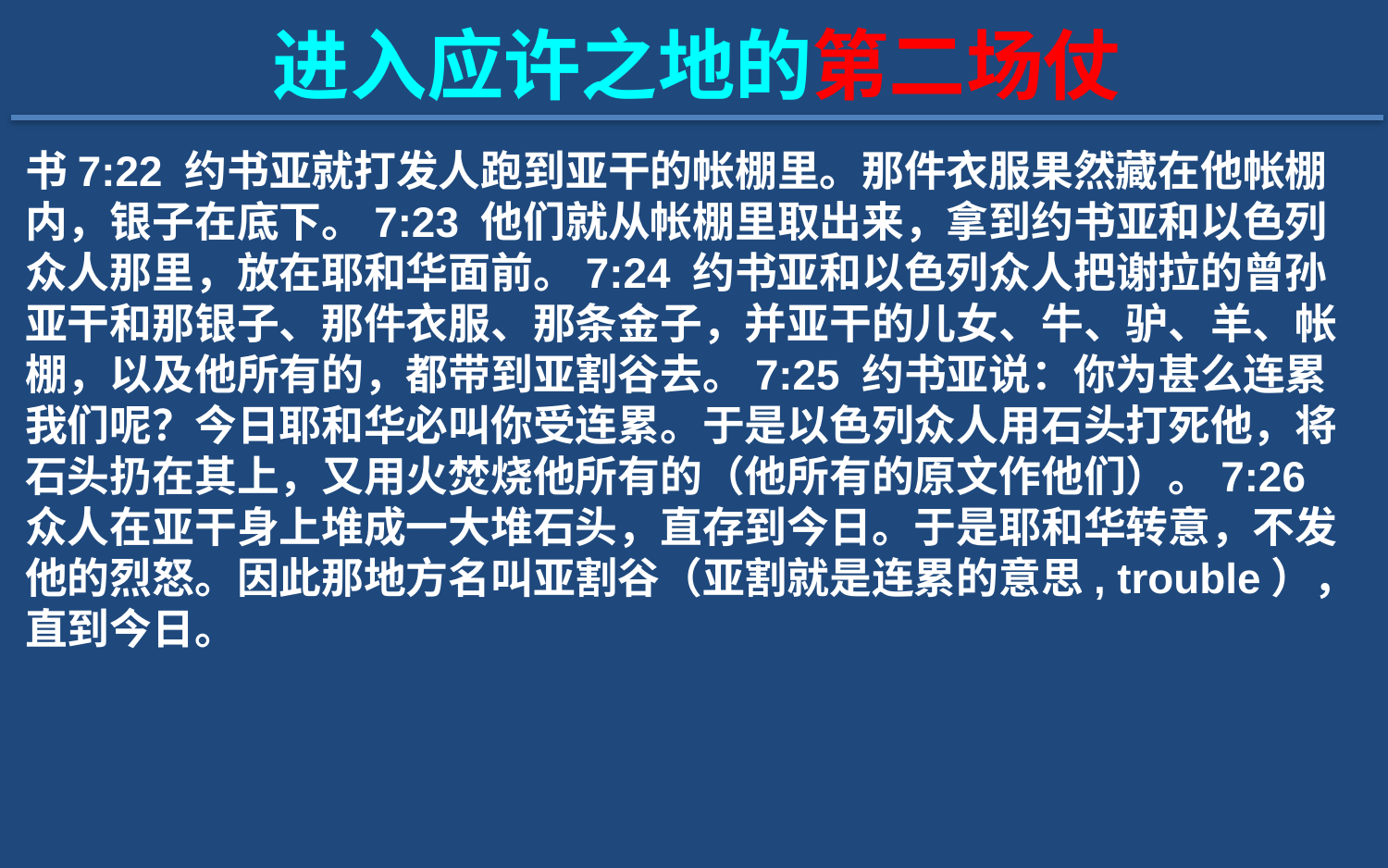

进入应许之地的第二场仗
书7:22 约书亚就打发人跑到亚干的帐棚里。那件衣服果然藏在他帐棚内，银子在底下。7:23 他们就从帐棚里取出来，拿到约书亚和以色列众人那里，放在耶和华面前。7:24 约书亚和以色列众人把谢拉的曾孙亚干和那银子、那件衣服、那条金子，并亚干的儿女、牛、驴、羊、帐棚，以及他所有的，都带到亚割谷去。7:25 约书亚说：你为甚么连累我们呢？今日耶和华必叫你受连累。于是以色列众人用石头打死他，将石头扔在其上，又用火焚烧他所有的（他所有的原文作他们）。7:26 众人在亚干身上堆成一大堆石头，直存到今日。于是耶和华转意，不发他的烈怒。因此那地方名叫亚割谷（亚割就是连累的意思, trouble），直到今日。